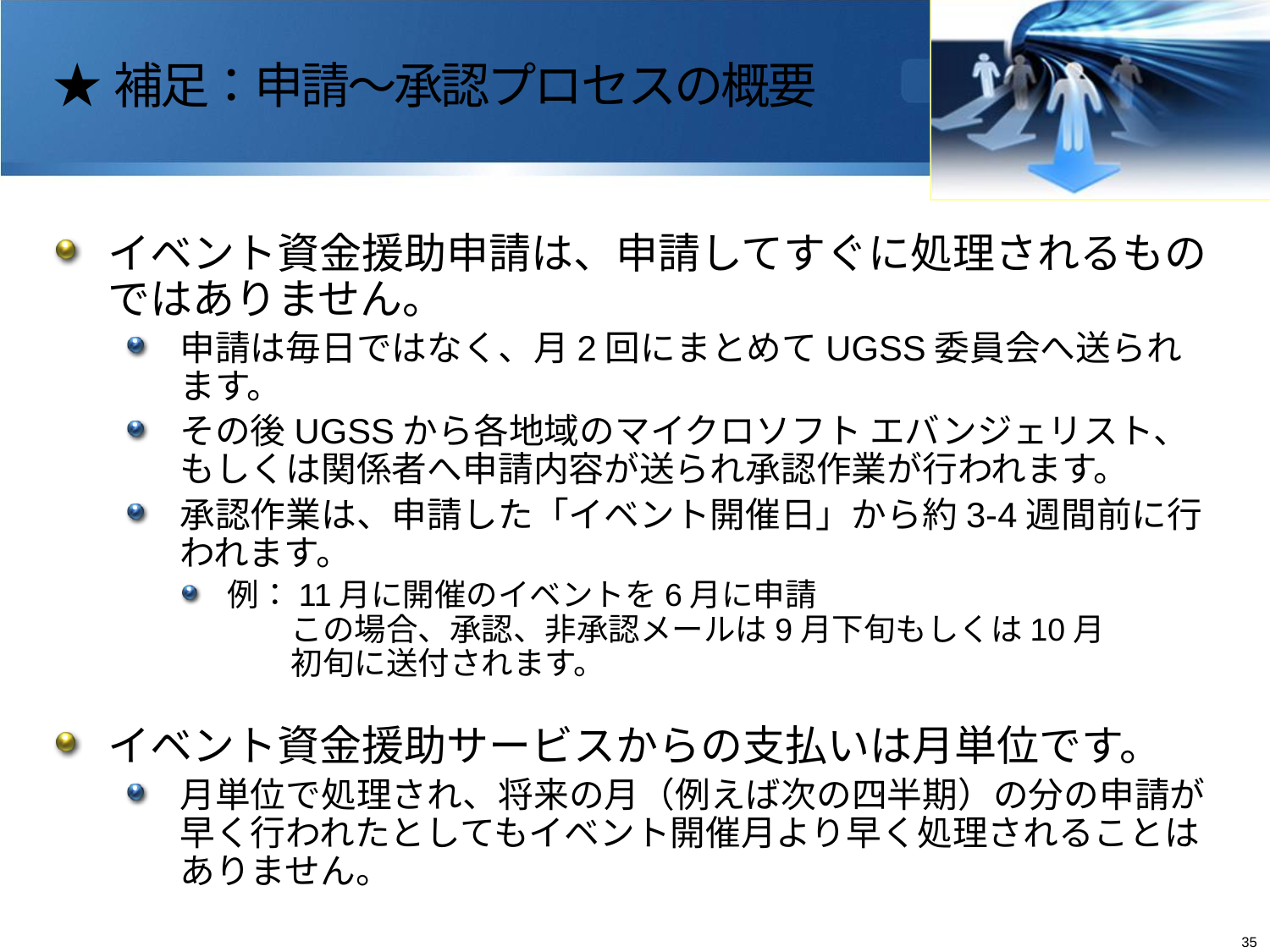

# ★補足：申請～承認プロセスの概要
イベント資金援助申請は、申請してすぐに処理されるものではありません。
申請は毎日ではなく、月2回にまとめてUGSS委員会へ送られます。
その後UGSSから各地域のマイクロソフト エバンジェリスト、もしくは関係者へ申請内容が送られ承認作業が行われます。
承認作業は、申請した「イベント開催日」から約3-4週間前に行われます。
例：11月に開催のイベントを6月に申請
　　この場合、承認、非承認メールは9月下旬もしくは10月
　　初旬に送付されます。
イベント資金援助サービスからの支払いは月単位です。
月単位で処理され、将来の月（例えば次の四半期）の分の申請が早く行われたとしてもイベント開催月より早く処理されることはありません。

35